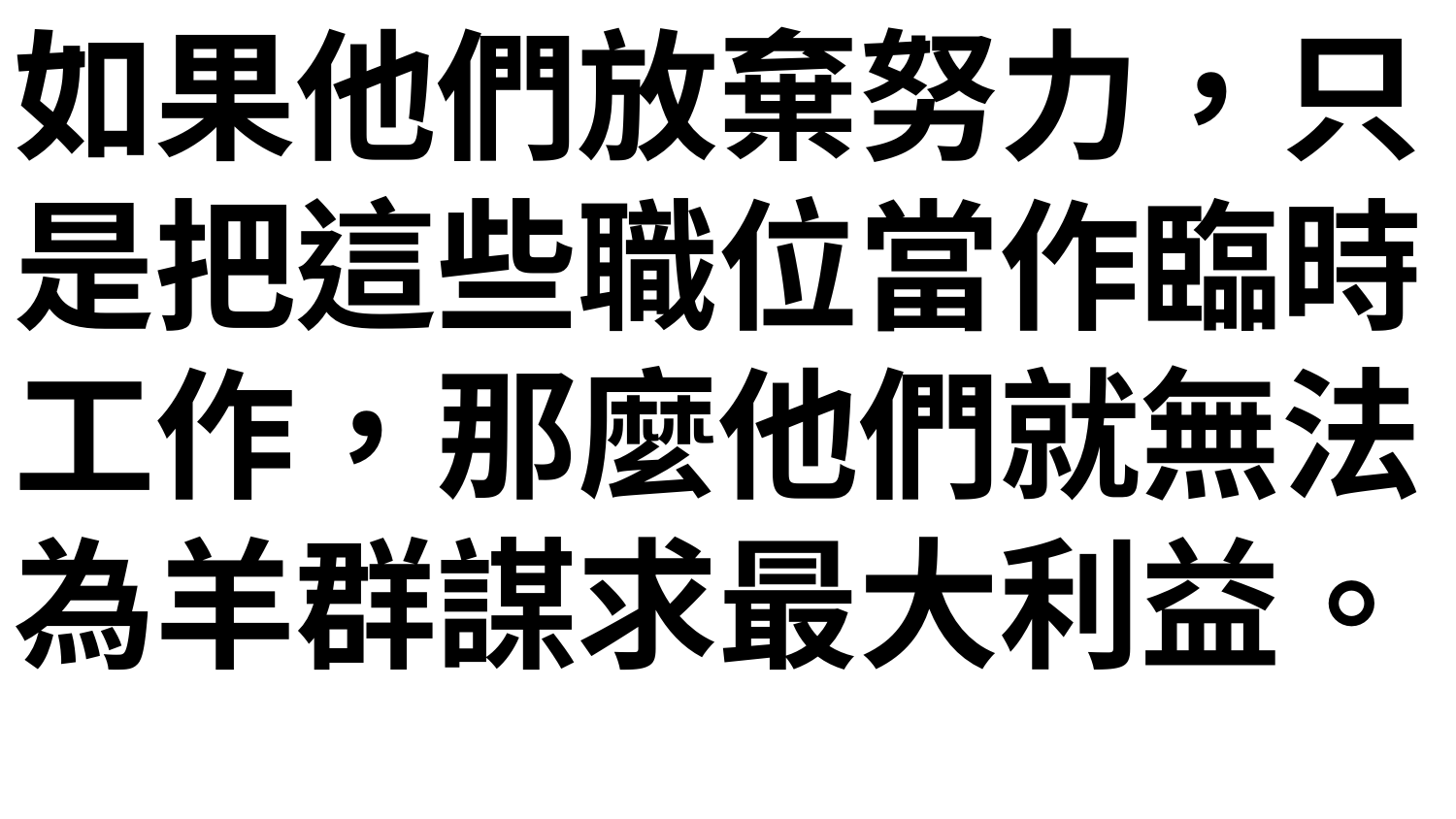

如果他們放棄努力，只是把這些職位當作臨時工作，那麼他們就無法為羊群謀求最大利益。